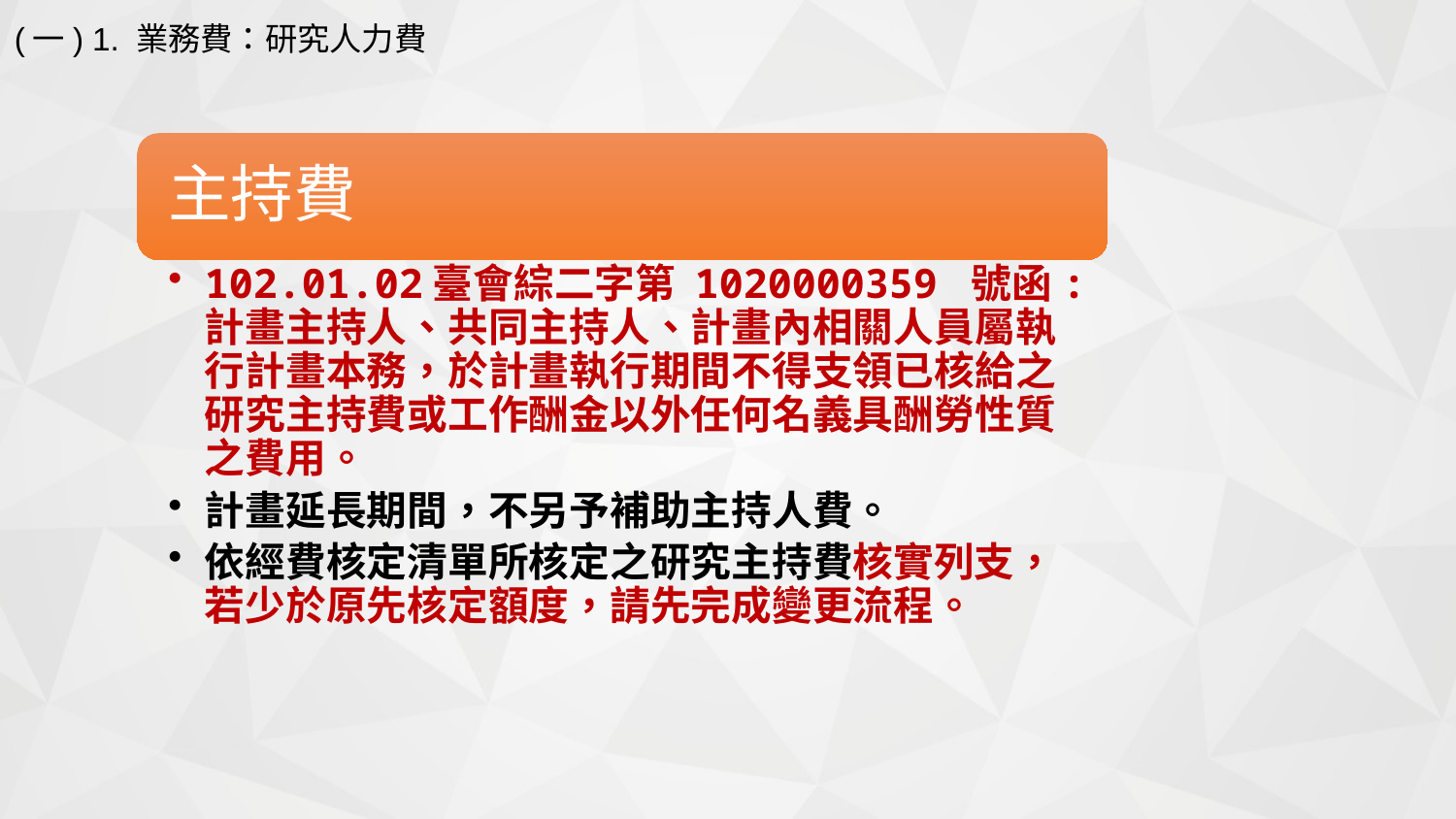

(一) 1. 業務費：研究人力費

主持費
102.01.02臺會綜二字第 1020000359 號函:計畫主持人、共同主持人、計畫內相關人員屬執行計畫本務，於計畫執行期間不得支領已核給之研究主持費或工作酬金以外任何名義具酬勞性質之費用。
計畫延長期間，不另予補助主持人費。
依經費核定清單所核定之研究主持費核實列支，若少於原先核定額度，請先完成變更流程。